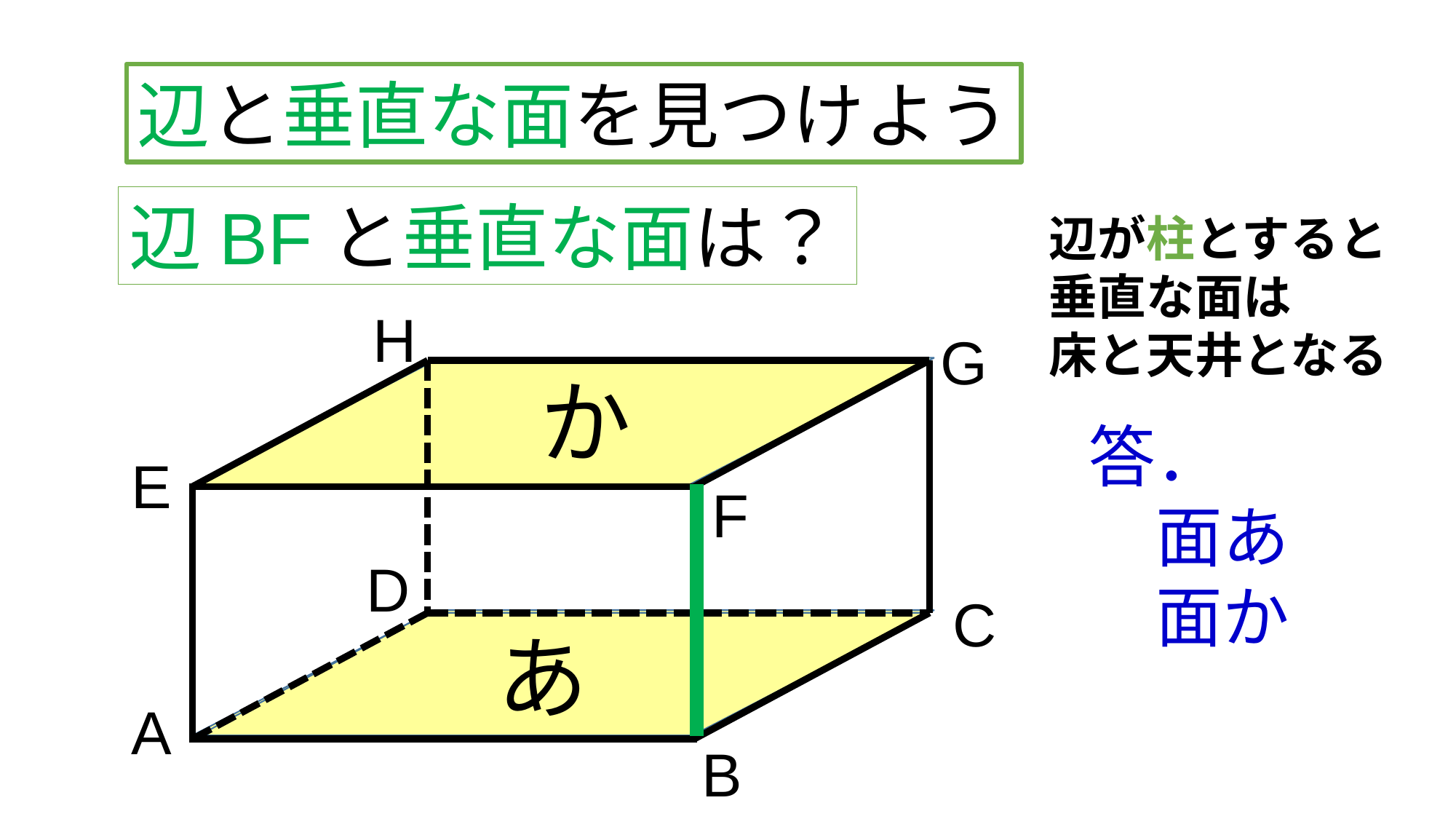

辺と垂直な面を見つけよう
辺BFと垂直な面は？
辺が柱とすると
垂直な面は
床と天井となる
H
G

か

答．
　面あ
　面か
E
F
D
C

あ
A
B